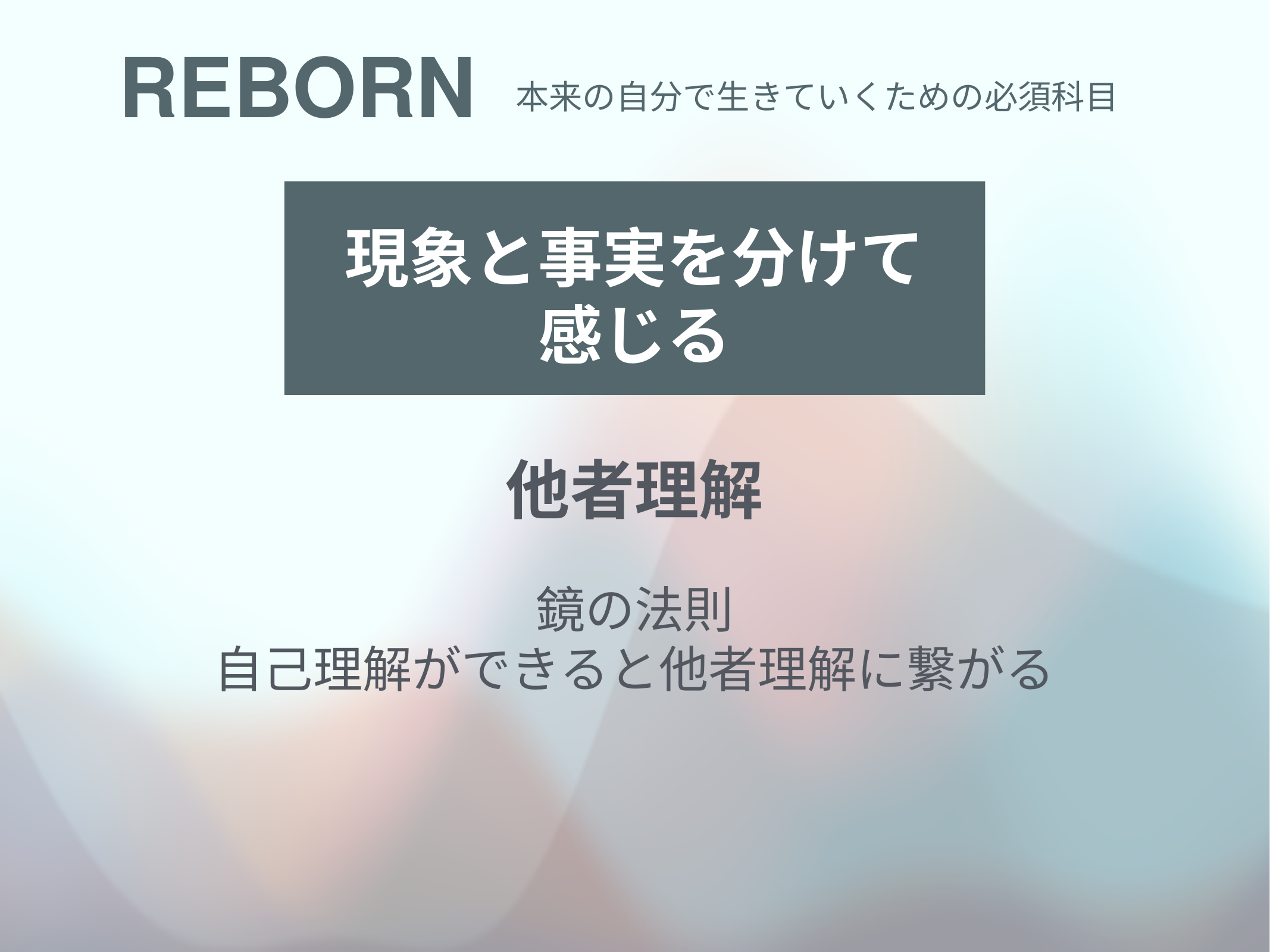

# REBORN
本来の自分で生きていくための必須科目

現象と事実を分けて感じる
他者理解
鏡の法則
自己理解ができると他者理解に繋がる